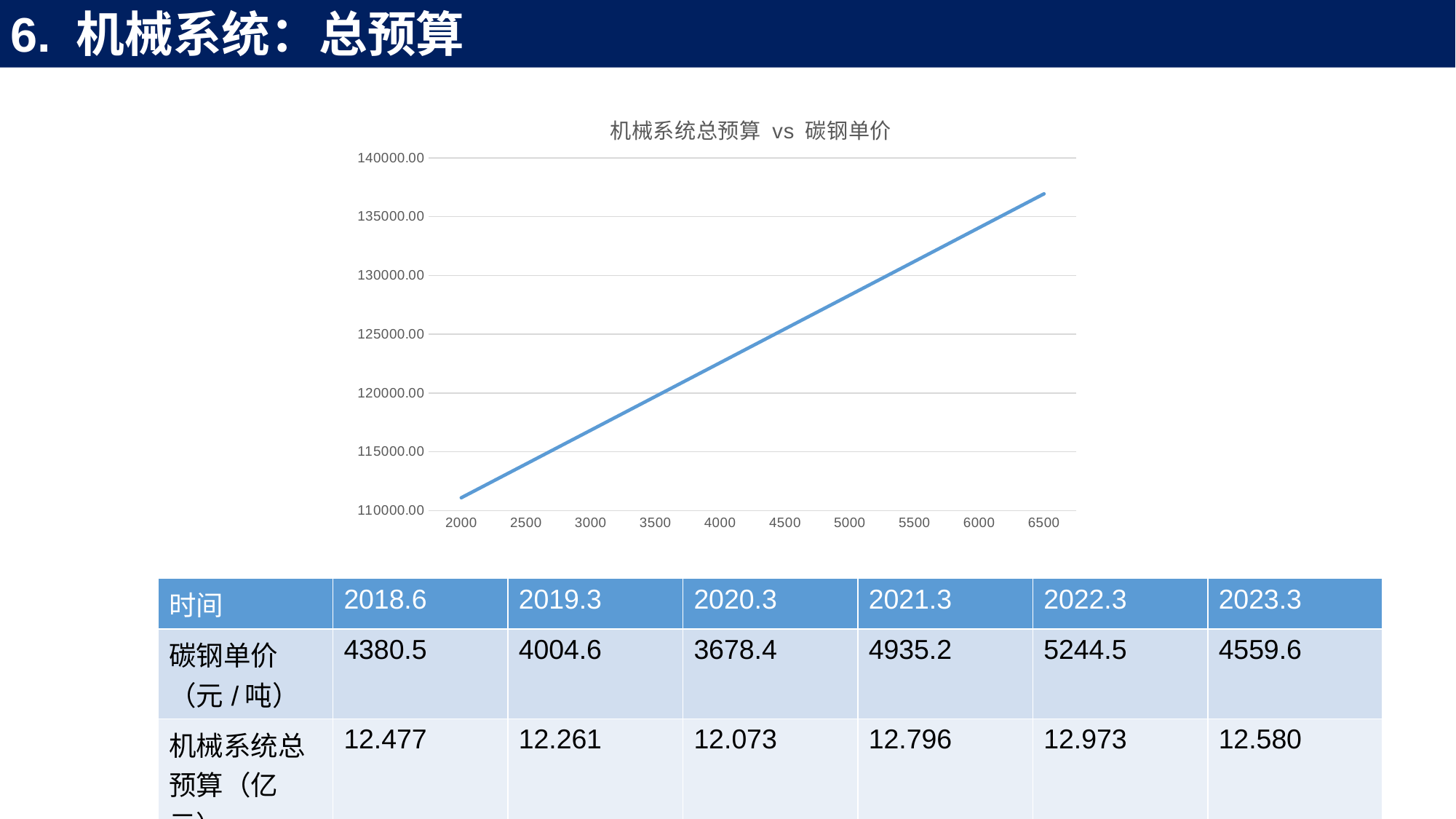

6. 机械系统：总预算

### Chart: 机械系统总预算 vs 碳钢单价

| Category |  |
|---|---|
| 2000 | 111089.763 |
| 2500 | 113962.88900000001 |
| 3000 | 116836.01500000001 |
| 3500 | 119709.141 |
| 4000 | 122582.267 |
| 4500 | 125455.39300000001 |
| 5000 | 128328.519 |
| 5500 | 131201.64500000002 |
| 6000 | 134074.771 |
| 6500 | 136947.897 |
| 时间 | 2018.6 | 2019.3 | 2020.3 | 2021.3 | 2022.3 | 2023.3 |
| --- | --- | --- | --- | --- | --- | --- |
| 碳钢单价（元/吨） | 4380.5 | 4004.6 | 3678.4 | 4935.2 | 5244.5 | 4559.6 |
| 机械系统总预算（亿元） | 12.477 | 12.261 | 12.073 | 12.796 | 12.973 | 12.580 |